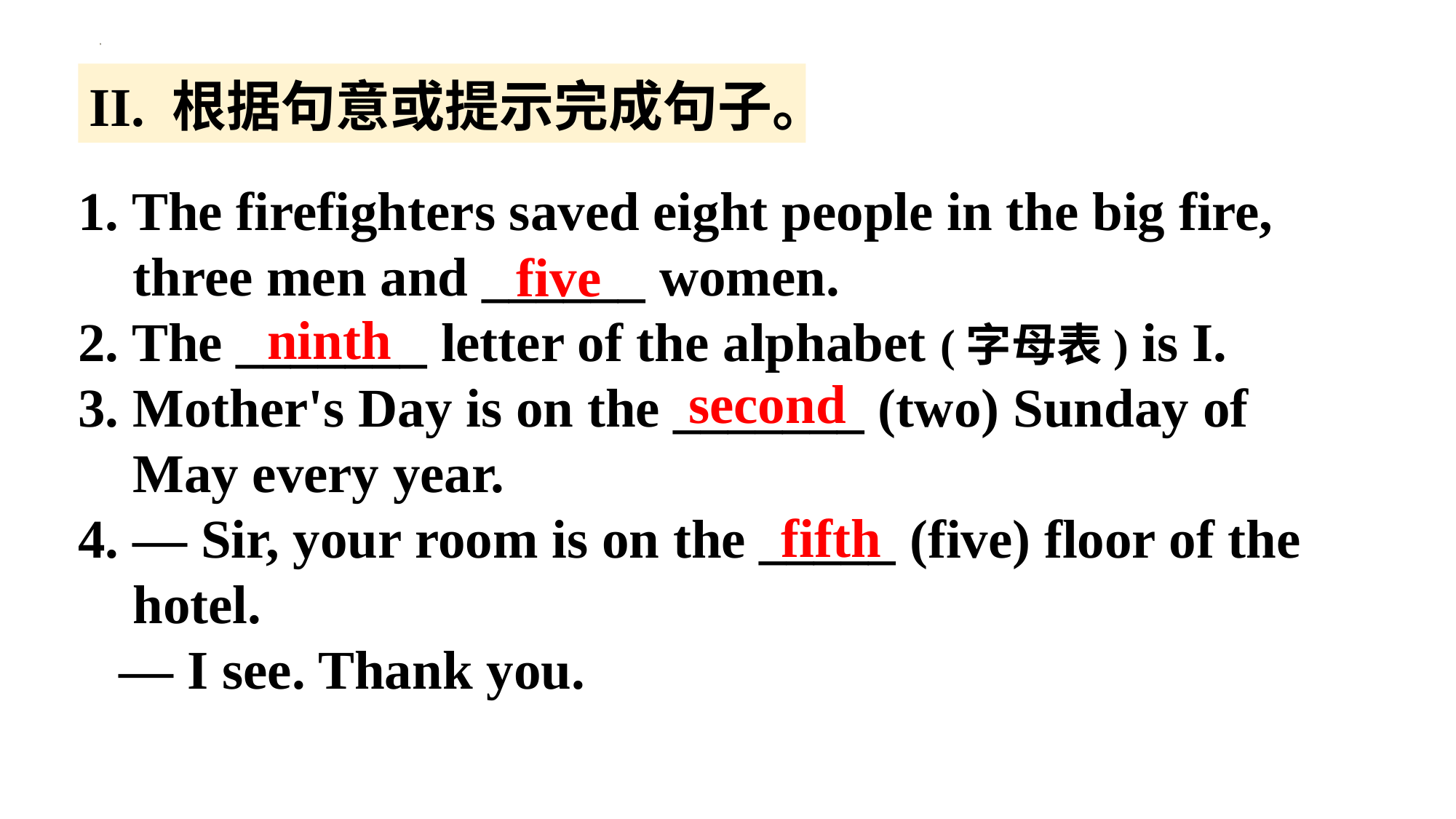

II. 根据句意或提示完成句子。
1. The firefighters saved eight people in the big fire, three men and ______ women.
2. The _______ letter of the alphabet (字母表) is I.
3. Mother's Day is on the _______ (two) Sunday of May every year.
4. — Sir, your room is on the _____ (five) floor of the hotel.
   — I see. Thank you.
five
ninth
second
fifth